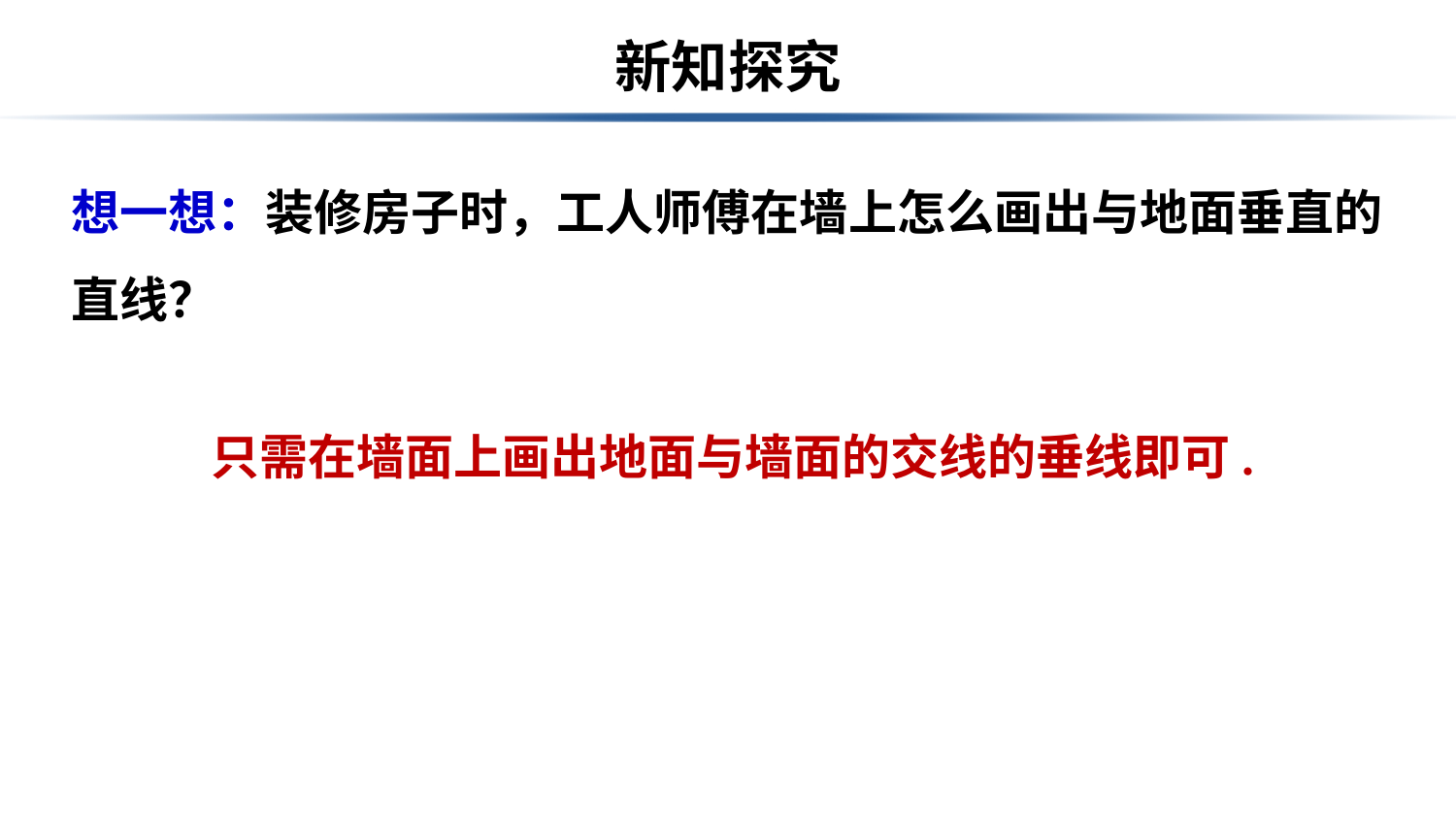

# 新知探究
想一想：装修房子时，工人师傅在墙上怎么画出与地面垂直的直线？
只需在墙面上画出地面与墙面的交线的垂线即可.